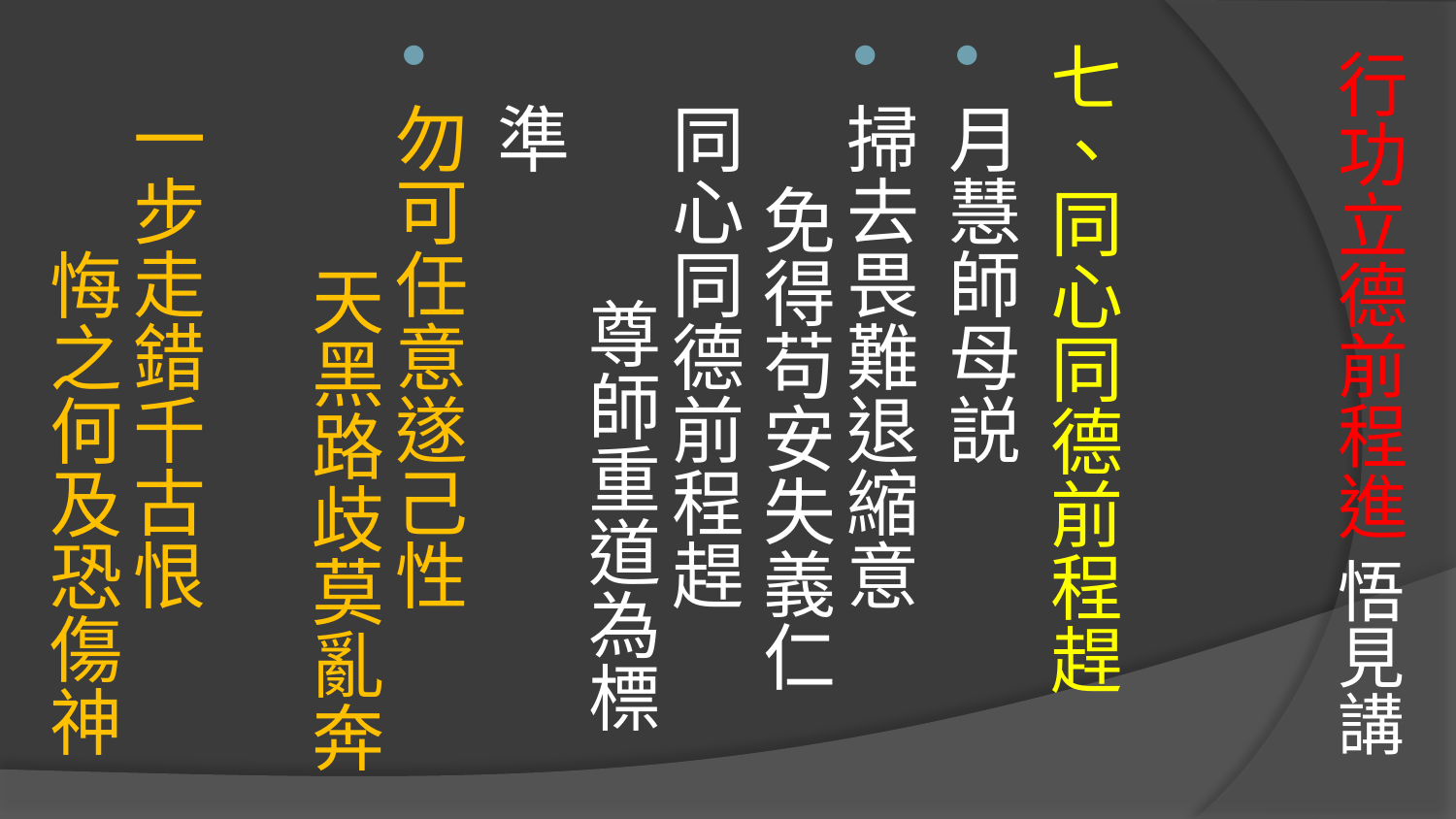

# 行功立德前程進 悟見講
七、同心同德前程趕
月慧師母説
掃去畏難退縮意　            免得苟安失義仁
同心同德前程趕　                   尊師重道為標準
勿可任意遂己性　                 天黑路歧莫亂奔 　　
一步走錯千古恨　                悔之何及恐傷神